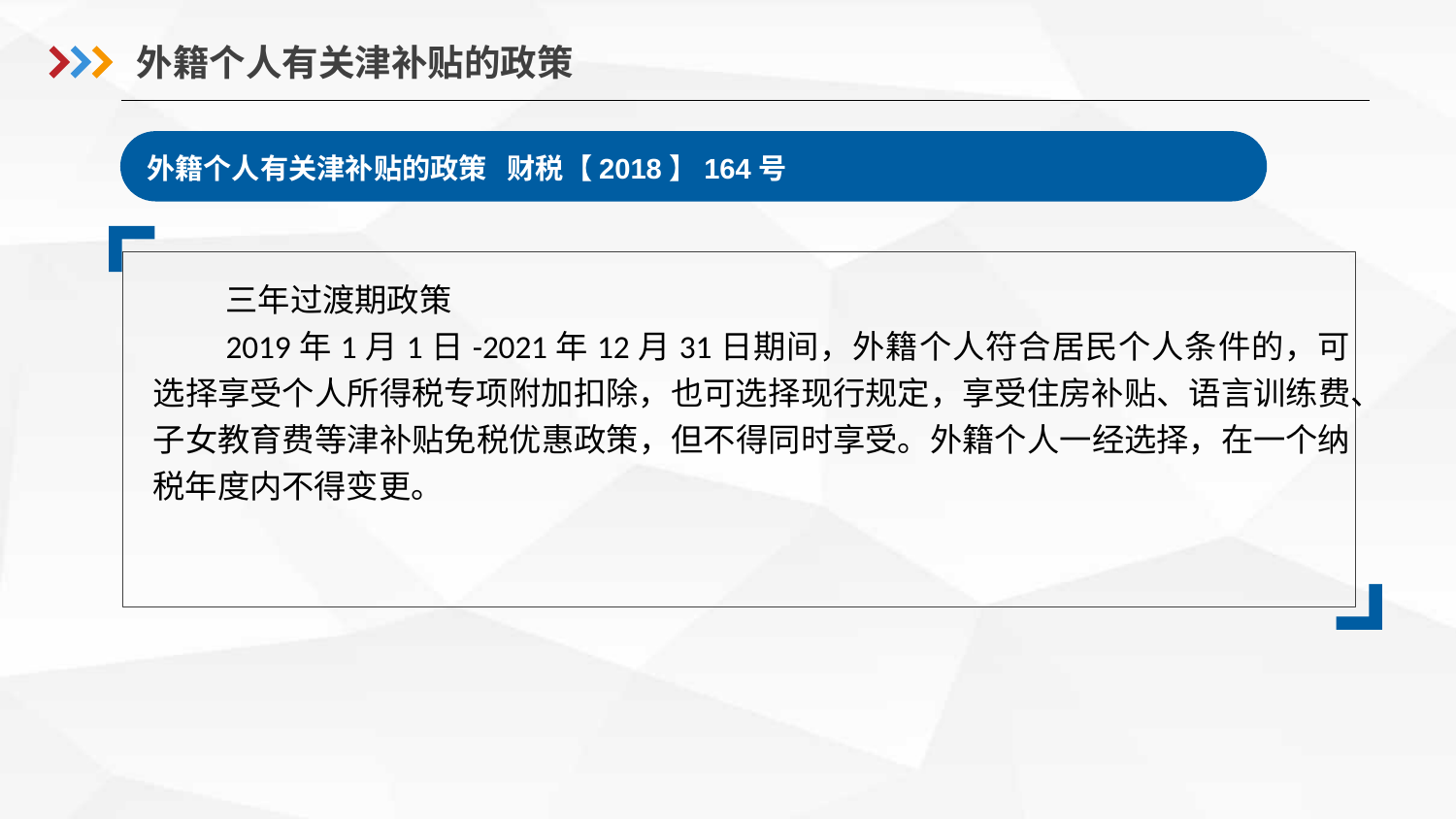

外籍个人有关津补贴的政策

外籍个人有关津补贴的政策   财税【2018】164号

三年过渡期政策
2019年1月1日-2021年12月31日期间，外籍个人符合居民个人条件的，可选择享受个人所得税专项附加扣除，也可选择现行规定，享受住房补贴、语言训练费、子女教育费等津补贴免税优惠政策，但不得同时享受。外籍个人一经选择，在一个纳税年度内不得变更。